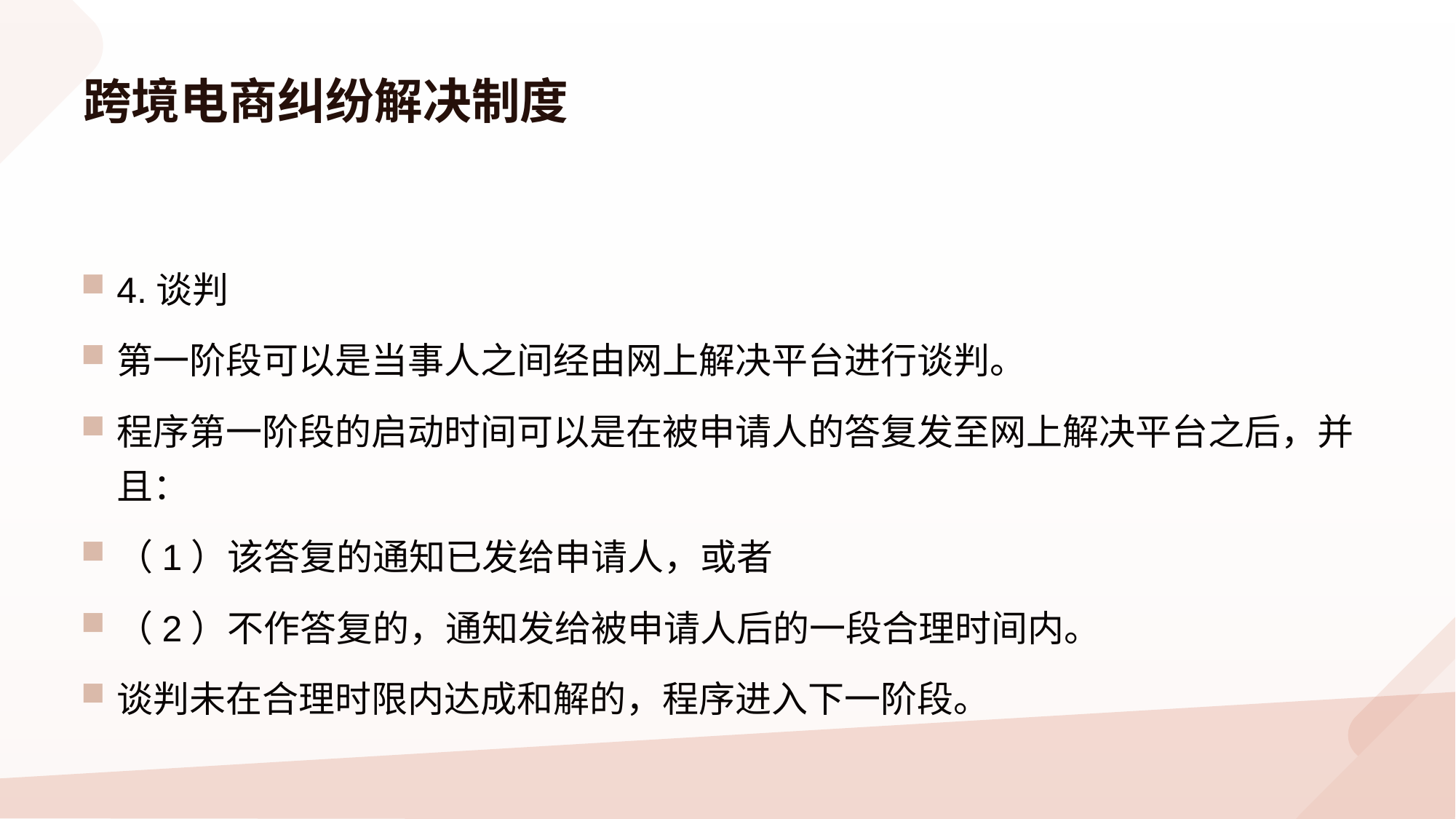

# 跨境电商纠纷解决制度
4.谈判
第一阶段可以是当事人之间经由网上解决平台进行谈判。
程序第一阶段的启动时间可以是在被申请人的答复发至网上解决平台之后，并且：
（1）该答复的通知已发给申请人，或者
（2）不作答复的，通知发给被申请人后的一段合理时间内。
谈判未在合理时限内达成和解的，程序进入下一阶段。